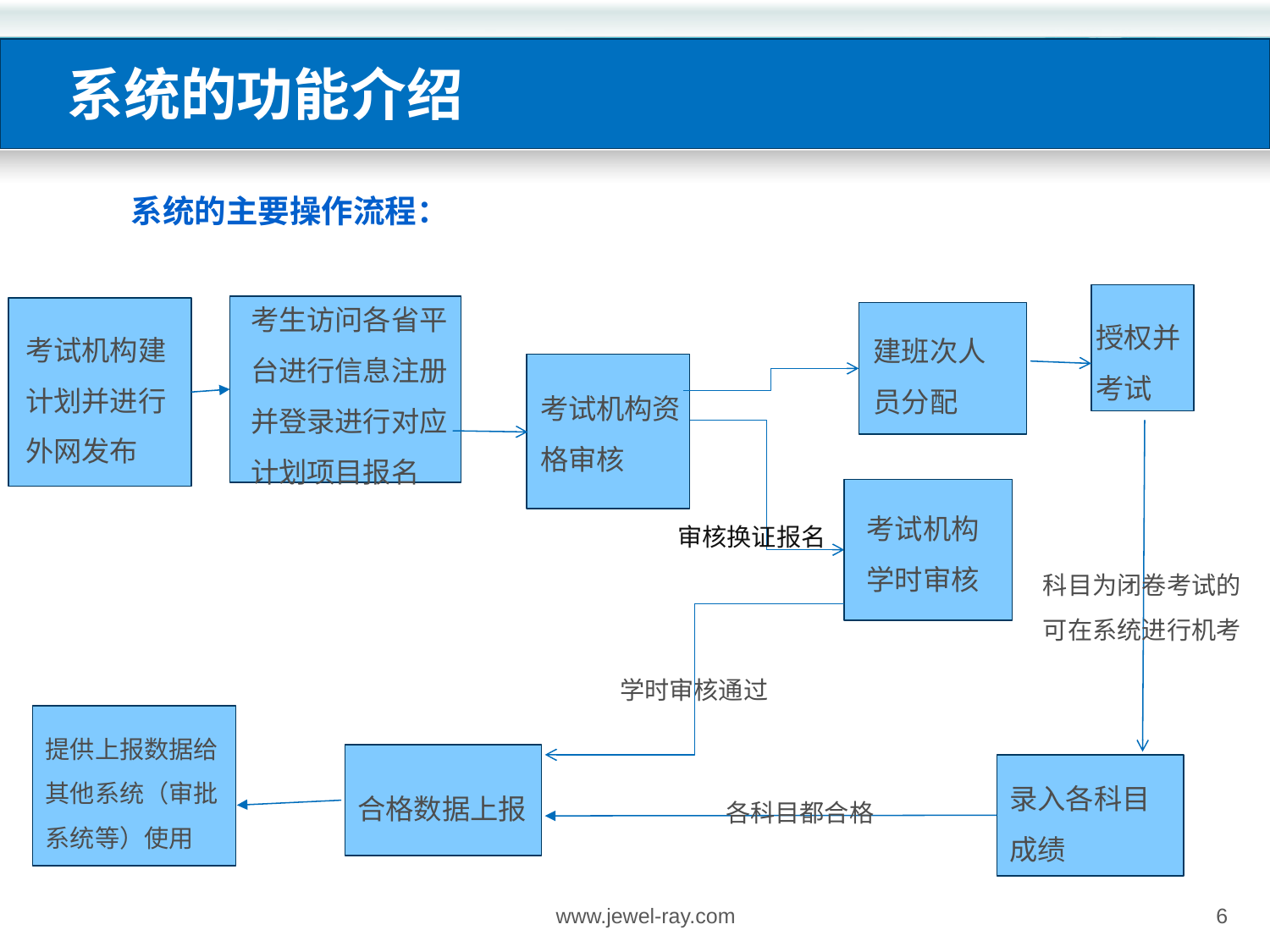

# 系统的功能介绍
　　系统的主要操作流程：
考生访问各省平台进行信息注册并登录进行对应计划项目报名
授权并考试
考试机构建计划并进行外网发布
建班次人员分配
考试机构资格审核
考试机构学时审核

审核换证报名
科目为闭卷考试的可在系统进行机考

学时审核通过
提供上报数据给其他系统（审批系统等）使用

合格数据上报
录入各科目成绩

各科目都合格